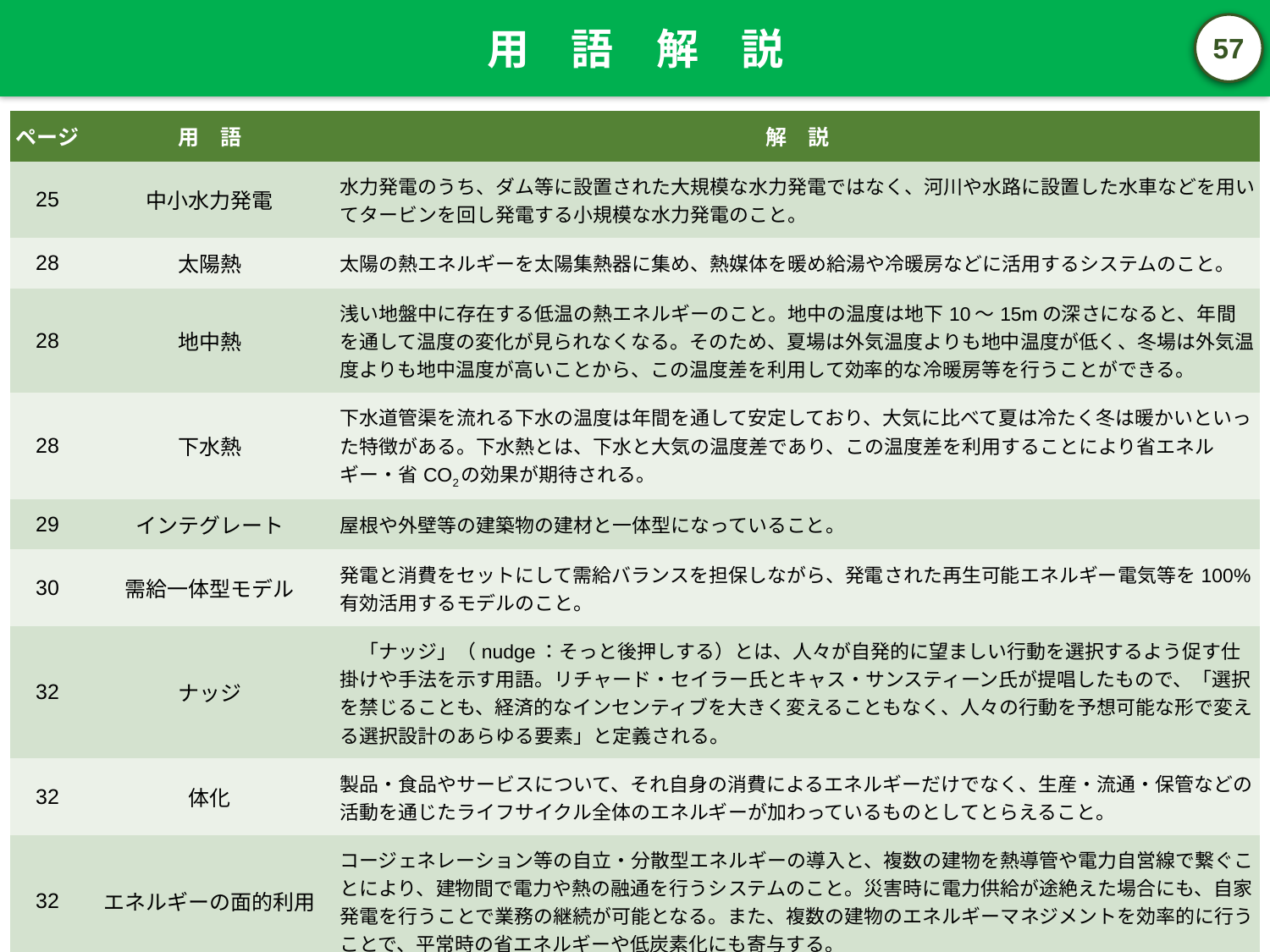

用　語　解　説
57
| ページ | 用　語 | 解　説 |
| --- | --- | --- |
| 25 | 中小水力発電 | 水力発電のうち、ダム等に設置された大規模な水力発電ではなく、河川や水路に設置した水車などを用いてタービンを回し発電する小規模な水力発電のこと。 |
| 28 | 太陽熱 | 太陽の熱エネルギーを太陽集熱器に集め、熱媒体を暖め給湯や冷暖房などに活用するシステムのこと。 |
| 28 | 地中熱 | 浅い地盤中に存在する低温の熱エネルギーのこと。地中の温度は地下10～15mの深さになると、年間を通して温度の変化が見られなくなる。そのため、夏場は外気温度よりも地中温度が低く、冬場は外気温度よりも地中温度が高いことから、この温度差を利用して効率的な冷暖房等を行うことができる。 |
| 28 | 下水熱 | 下水道管渠を流れる下水の温度は年間を通して安定しており、大気に比べて夏は冷たく冬は暖かいといった特徴がある。下水熱とは、下水と大気の温度差であり、この温度差を利用することにより省エネルギー・省CO2の効果が期待される。 |
| 29 | インテグレート | 屋根や外壁等の建築物の建材と一体型になっていること。 |
| 30 | 需給一体型モデル | 発電と消費をセットにして需給バランスを担保しながら、発電された再生可能エネルギー電気等を100%有効活用するモデルのこと。 |
| 32 | ナッジ | 「ナッジ」（nudge：そっと後押しする）とは、人々が自発的に望ましい行動を選択するよう促す仕掛けや手法を示す用語。リチャード・セイラー氏とキャス・サンスティーン氏が提唱したもので、「選択を禁じることも、経済的なインセンティブを大きく変えることもなく、人々の行動を予想可能な形で変える選択設計のあらゆる要素」と定義される。 |
| 32 | 体化 | 製品・食品やサービスについて、それ自身の消費によるエネルギーだけでなく、生産・流通・保管などの活動を通じたライフサイクル全体のエネルギーが加わっているものとしてとらえること。 |
| 32 | エネルギーの面的利用 | コージェネレーション等の自立・分散型エネルギーの導入と、複数の建物を熱導管や電力自営線で繋ぐことにより、建物間で電力や熱の融通を行うシステムのこと。災害時に電力供給が途絶えた場合にも、自家発電を行うことで業務の継続が可能となる。また、複数の建物のエネルギーマネジメントを効率的に行うことで、平常時の省エネルギーや低炭素化にも寄与する。 |
| 33 | LCCM住宅 | LCCM（ライフ・サイクル・カーボン・マイナス）住宅とは、建設時、運用時、廃棄時において出来るだけ省CO2に取り組み、さらに太陽光発電などを利用した再生可能エネルギーの創出により、住宅建設時のCO2排出量も含めライフサイクルを通じてのCO2の収支をマイナスにする住宅のこと。 |
| 33 | スマートコミュニティ | 家庭やビル、交通システムをITネットワークでつなげ、地域でエネルギーを有効活用する次世代の社会システムのこと。 |